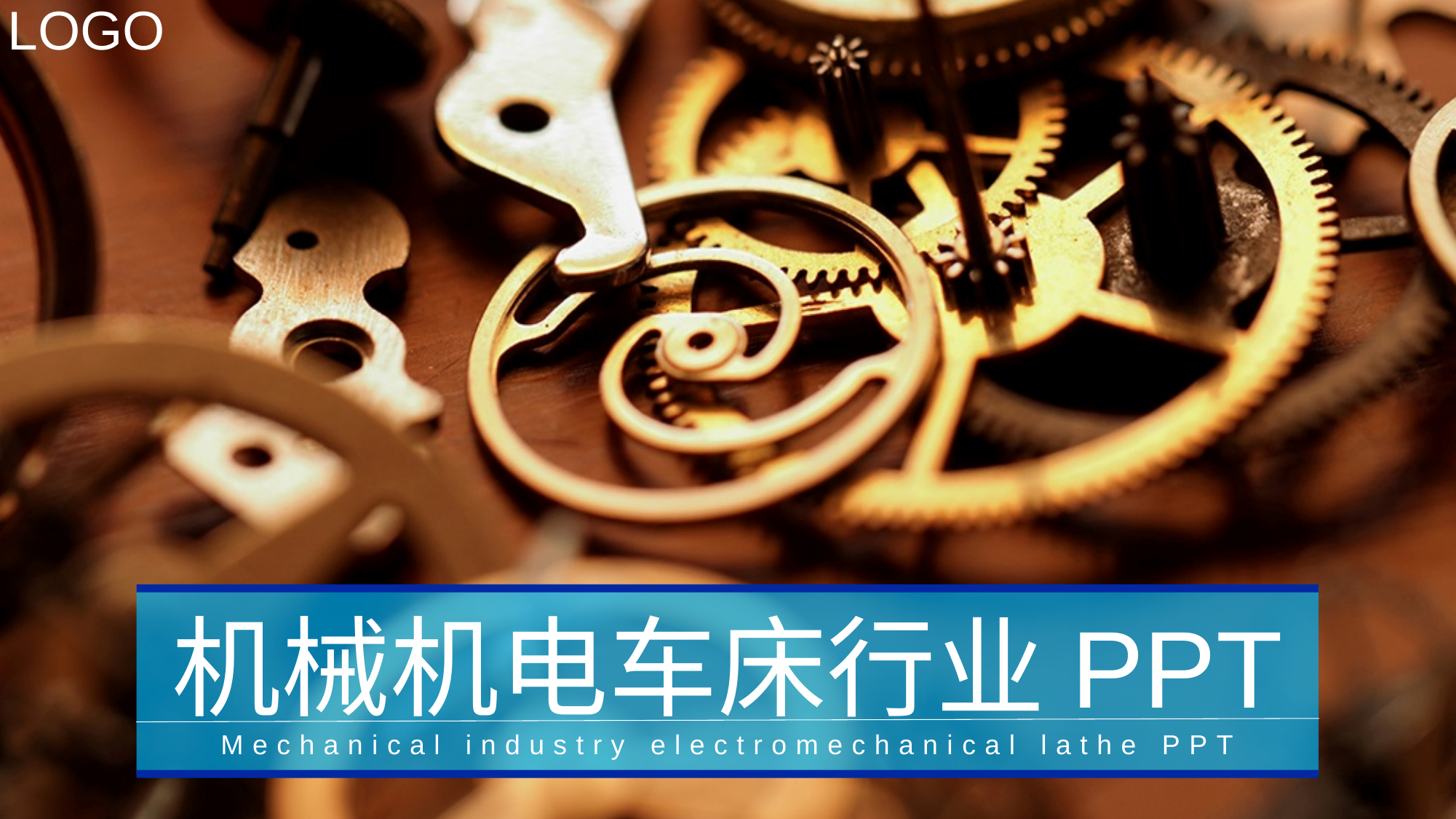

LOGO

机械机电车床行业PPT

Mechanical industry electromechanical lathe PPT